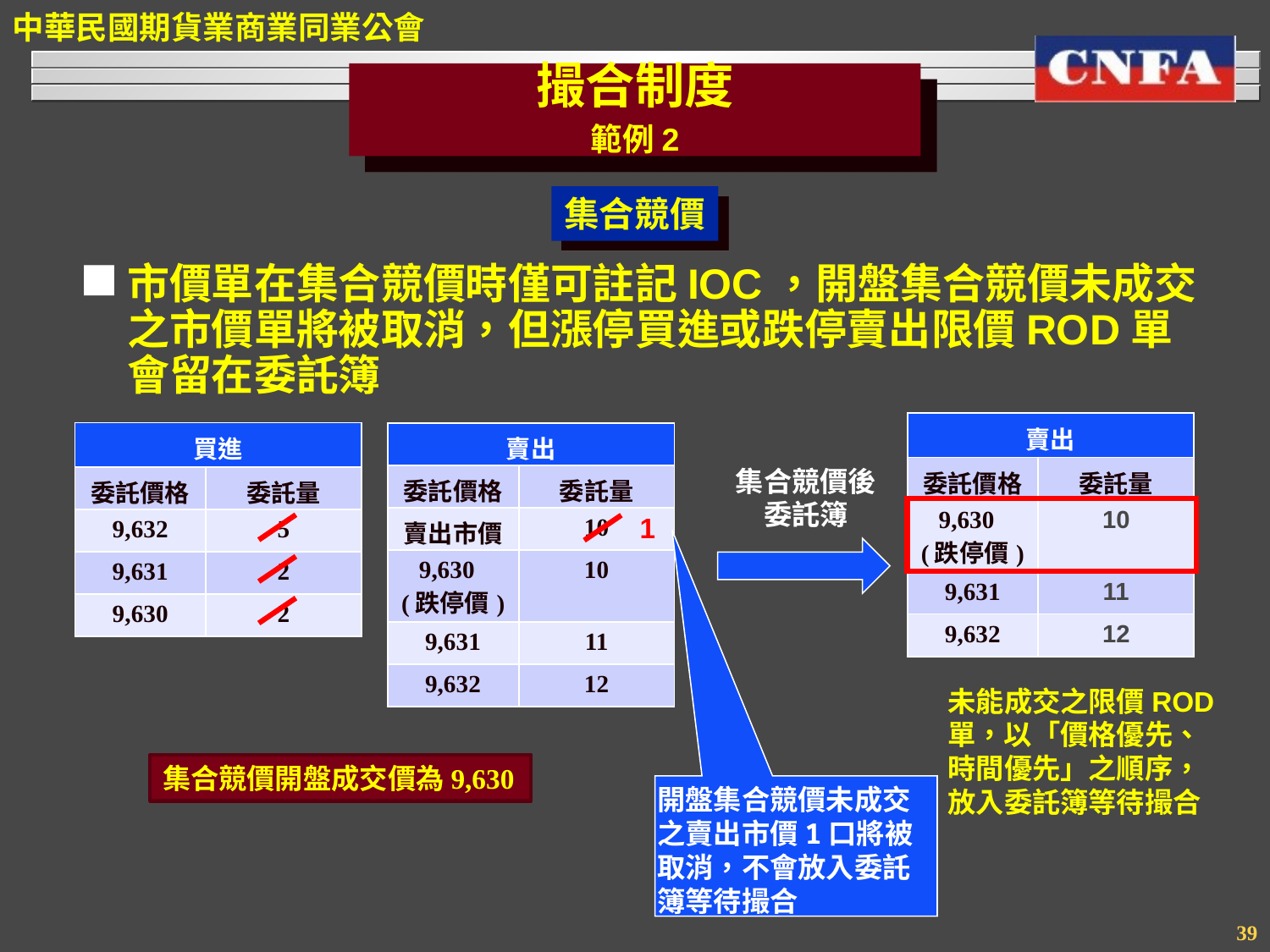

撮合制度
範例2
集合競價
市價單在集合競價時僅可註記IOC，開盤集合競價未成交之市價單將被取消，但漲停買進或跌停賣出限價ROD單會留在委託簿

| 賣出 |  |
| --- | --- |
| 委託價格 | 委託量 |
| 9,630 (跌停價) | 10 |
| 9,631 | 11 |
| 9,632 | 12 |
| 買進 |  |
| --- | --- |
| 委託價格 | 委託量 |
| 9,632 | 5 |
| 9,631 | 2 |
| 9,630 | 2 |
| 賣出 |  |
| --- | --- |
| 委託價格 | 委託量 |
| 賣出市價 | 10 |
| 9,630 (跌停價) | 10 |
| 9,631 | 11 |
| 9,632 | 12 |
集合競價後
委託簿

1

未能成交之限價ROD單，以「價格優先、時間優先」之順序，放入委託簿等待撮合

集合競價開盤成交價為9,630
開盤集合競價未成交之賣出市價1口將被取消，不會放入委託簿等待撮合